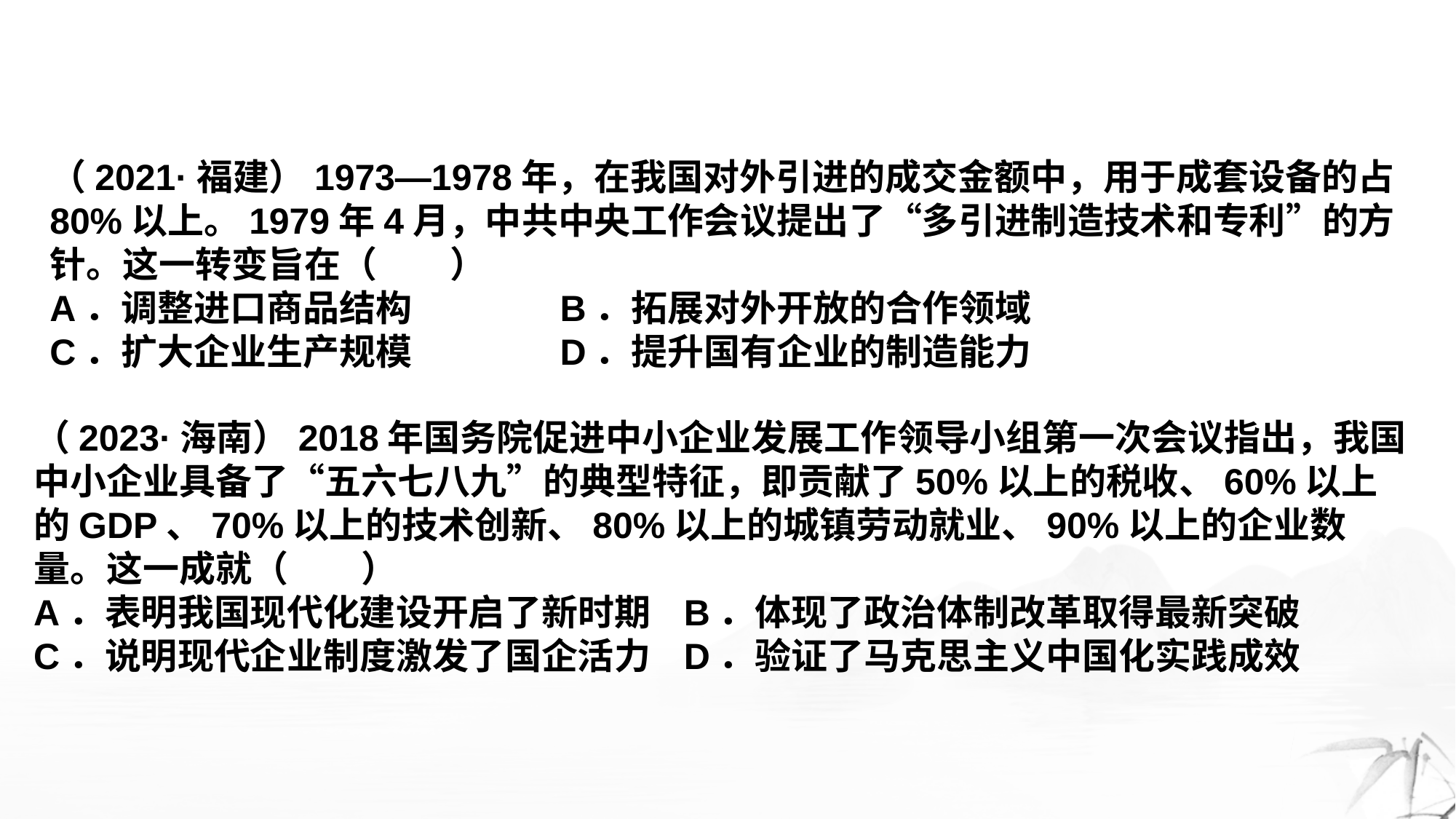

（2021·福建）1973—1978年，在我国对外引进的成交金额中，用于成套设备的占80%以上。1979年4月，中共中央工作会议提出了“多引进制造技术和专利”的方针。这一转变旨在（　　）
A．调整进口商品结构                 B．拓展对外开放的合作领域
C．扩大企业生产规模                 D．提升国有企业的制造能力
（2023·海南）2018年国务院促进中小企业发展工作领导小组第一次会议指出，我国中小企业具备了“五六七八九”的典型特征，即贡献了50%以上的税收、60%以上的GDP、70%以上的技术创新、80%以上的城镇劳动就业、90%以上的企业数量。这一成就（　　）
A．表明我国现代化建设开启了新时期   B．体现了政治体制改革取得最新突破
C．说明现代企业制度激发了国企活力   D．验证了马克思主义中国化实践成效